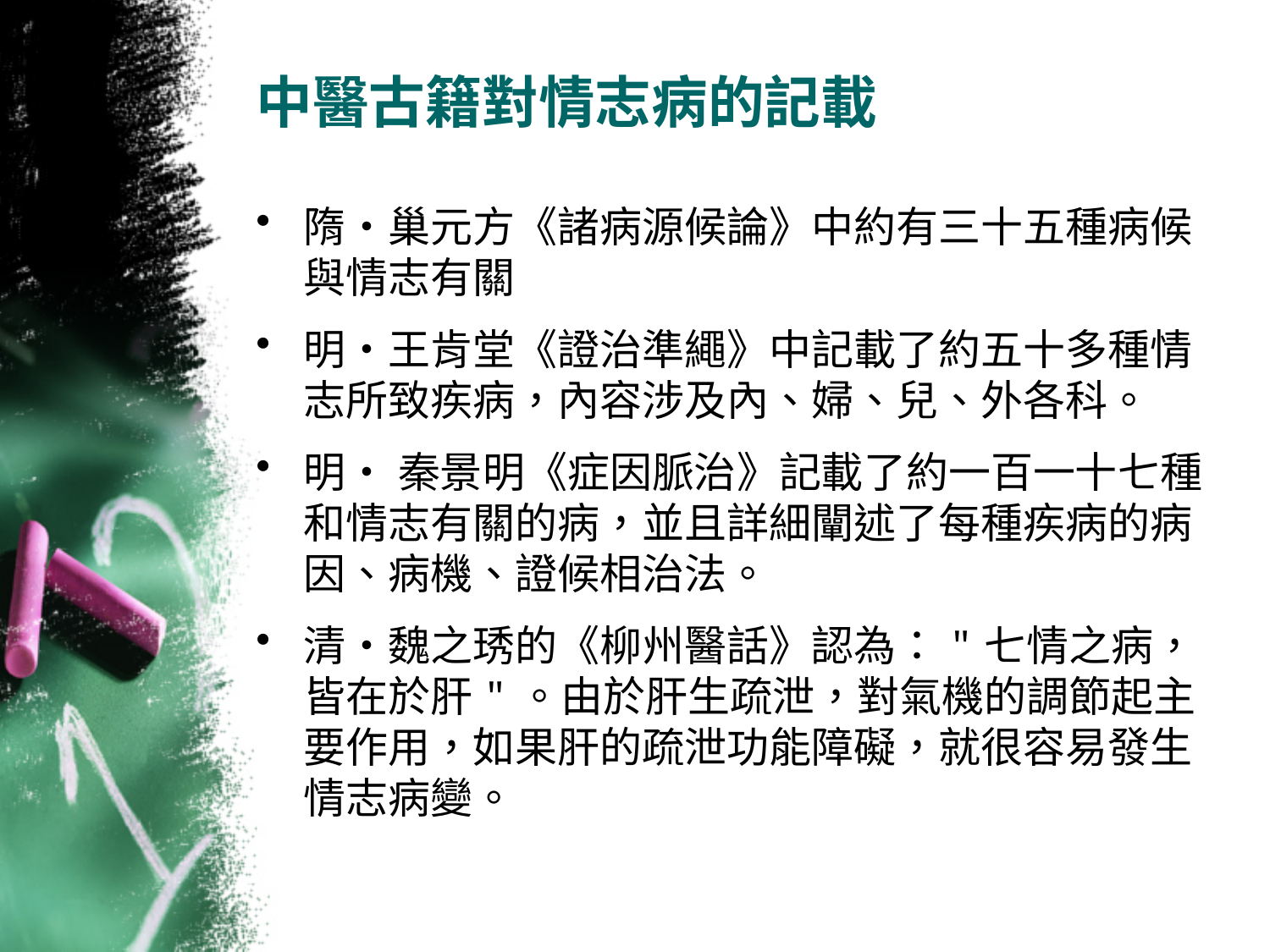

# 中醫古籍對情志病的記載
隋‧巢元方《諸病源候論》中約有三十五種病候與情志有關
明‧王肯堂《證治準繩》中記載了約五十多種情志所致疾病，內容涉及內、婦、兒、外各科。
明‧ 秦景明《症因脈治》記載了約一百一十七種和情志有關的病，並且詳細闡述了每種疾病的病因、病機、證候相治法。
清‧魏之琇的《柳州醫話》認為："七情之病，皆在於肝"。由於肝生疏泄，對氣機的調節起主要作用，如果肝的疏泄功能障礙，就很容易發生情志病變。